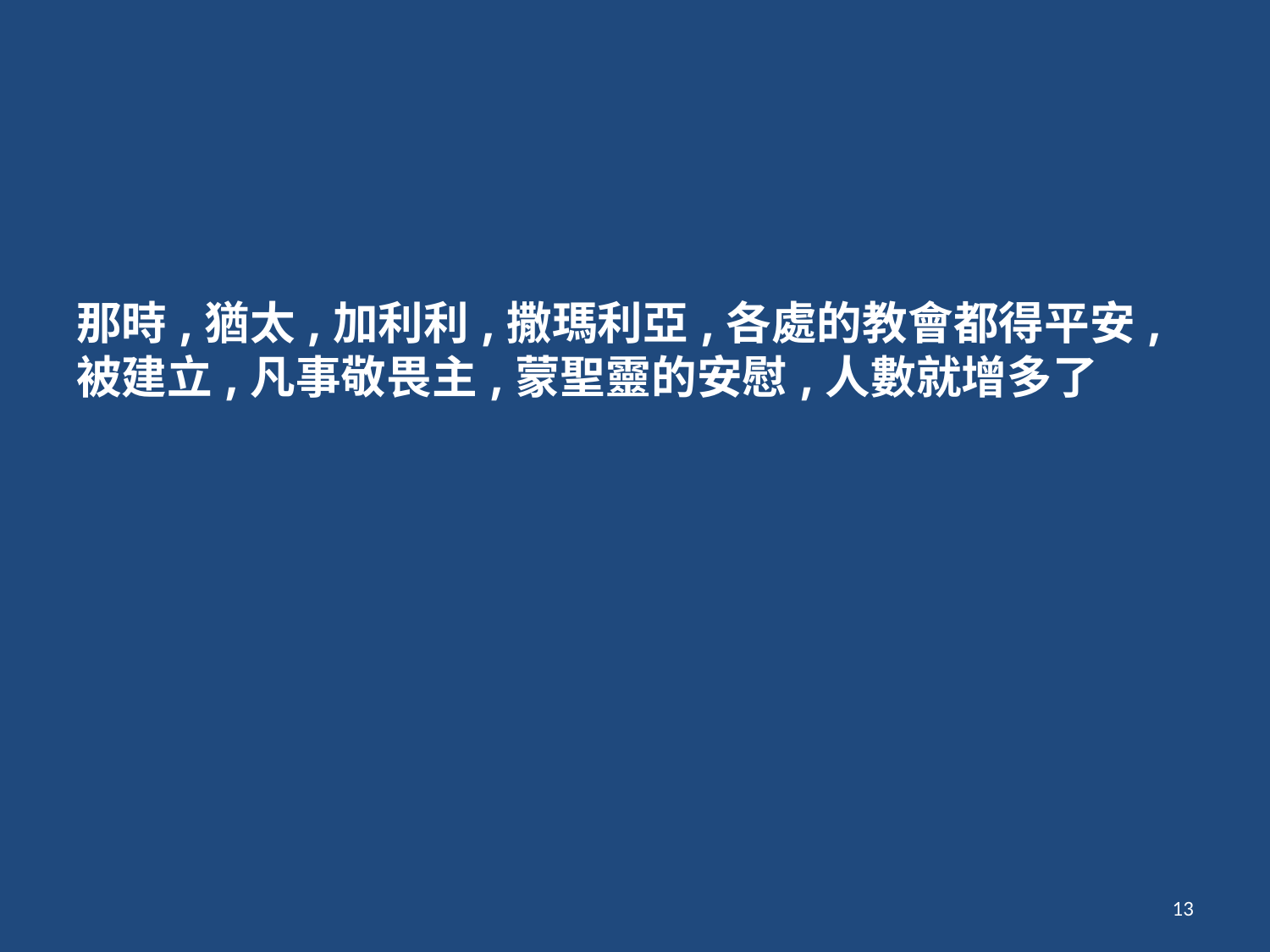

# 那時,猶太,加利利,撒瑪利亞,各處的教會都得平安,被建立,凡事敬畏主,蒙聖靈的安慰,人數就增多了

13